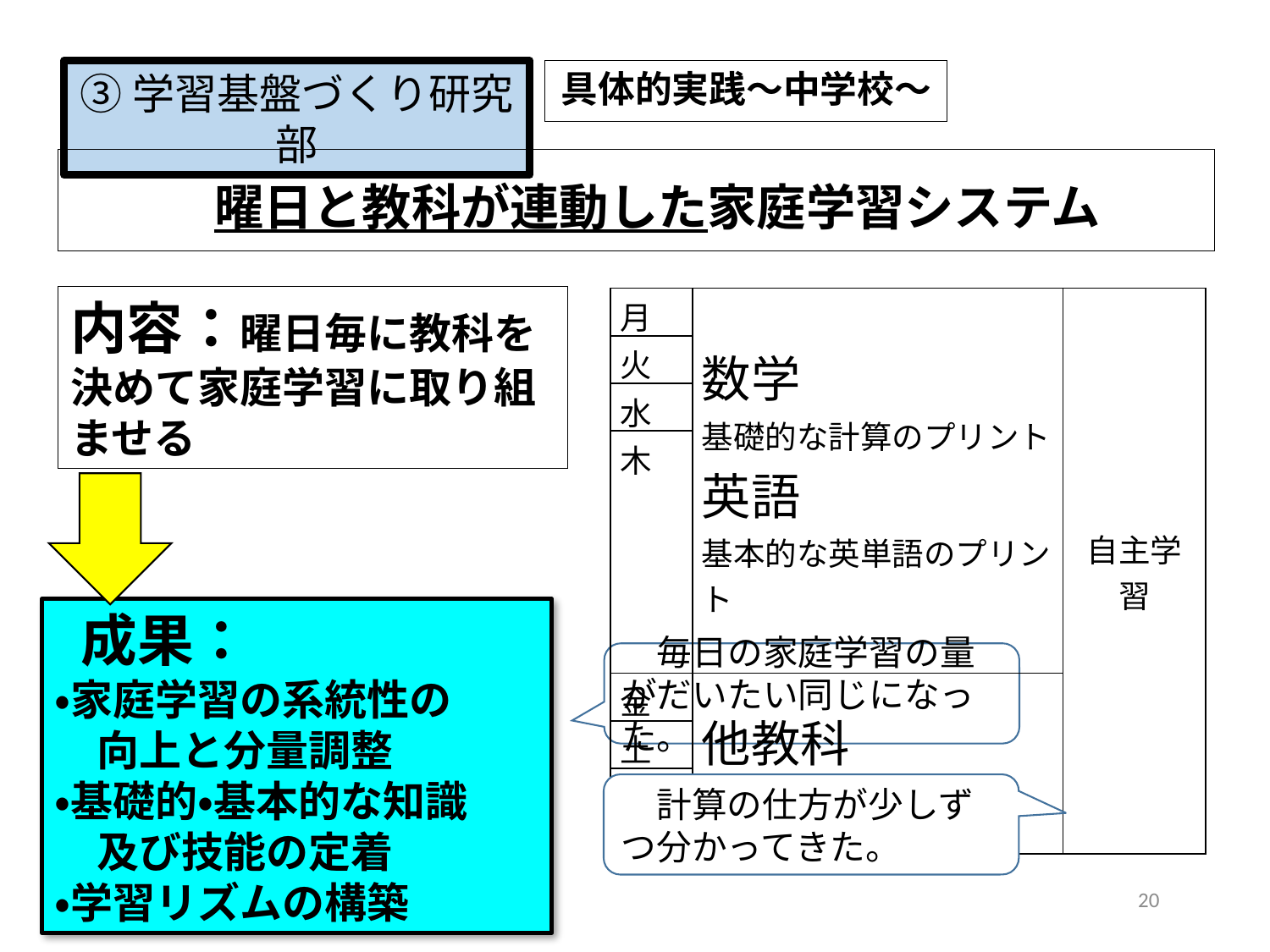

③学習基盤づくり研究部
# 具体的実践～中学校～
　曜日と教科が連動した家庭学習システム
内容：曜日毎に教科を決めて家庭学習に取り組ませる
| 月 | 数学 基礎的な計算のプリント 英語 基本的な英単語のプリント | 自主学習 |
| --- | --- | --- |
| 火 |  |  |
| 水 |  |  |
| 木 |  |  |
| 金 | 他教科 教科毎の内容 |  |
| 土 |  |  |
| 日 |  |  |

 成果：
・家庭学習の系統性の
　向上と分量調整
・基礎的・基本的な知識
　及び技能の定着
・学習リズムの構築
　毎日の家庭学習の量がだいたい同じになった。
　計算の仕方が少しずつ分かってきた。
20